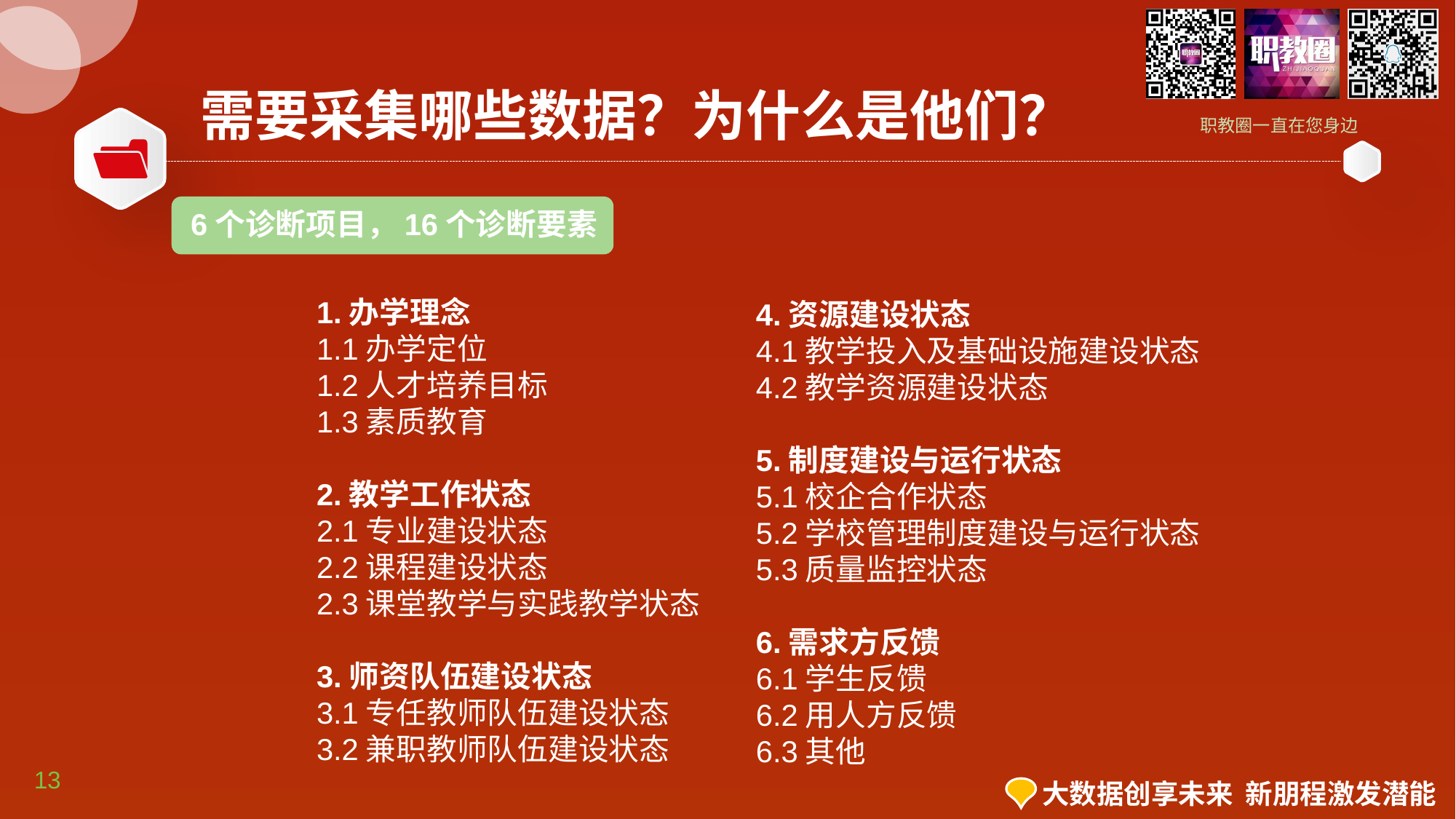

需要采集哪些数据？为什么是他们？

6个诊断项目，16个诊断要素
1.办学理念
1.1办学定位
1.2人才培养目标
1.3素质教育

2.教学工作状态
2.1专业建设状态
2.2课程建设状态
2.3课堂教学与实践教学状态

3.师资队伍建设状态
3.1专任教师队伍建设状态
3.2兼职教师队伍建设状态

4.资源建设状态
4.1教学投入及基础设施建设状态
4.2教学资源建设状态

5.制度建设与运行状态
5.1校企合作状态
5.2学校管理制度建设与运行状态
5.3质量监控状态

6.需求方反馈
6.1学生反馈
6.2用人方反馈
6.3其他